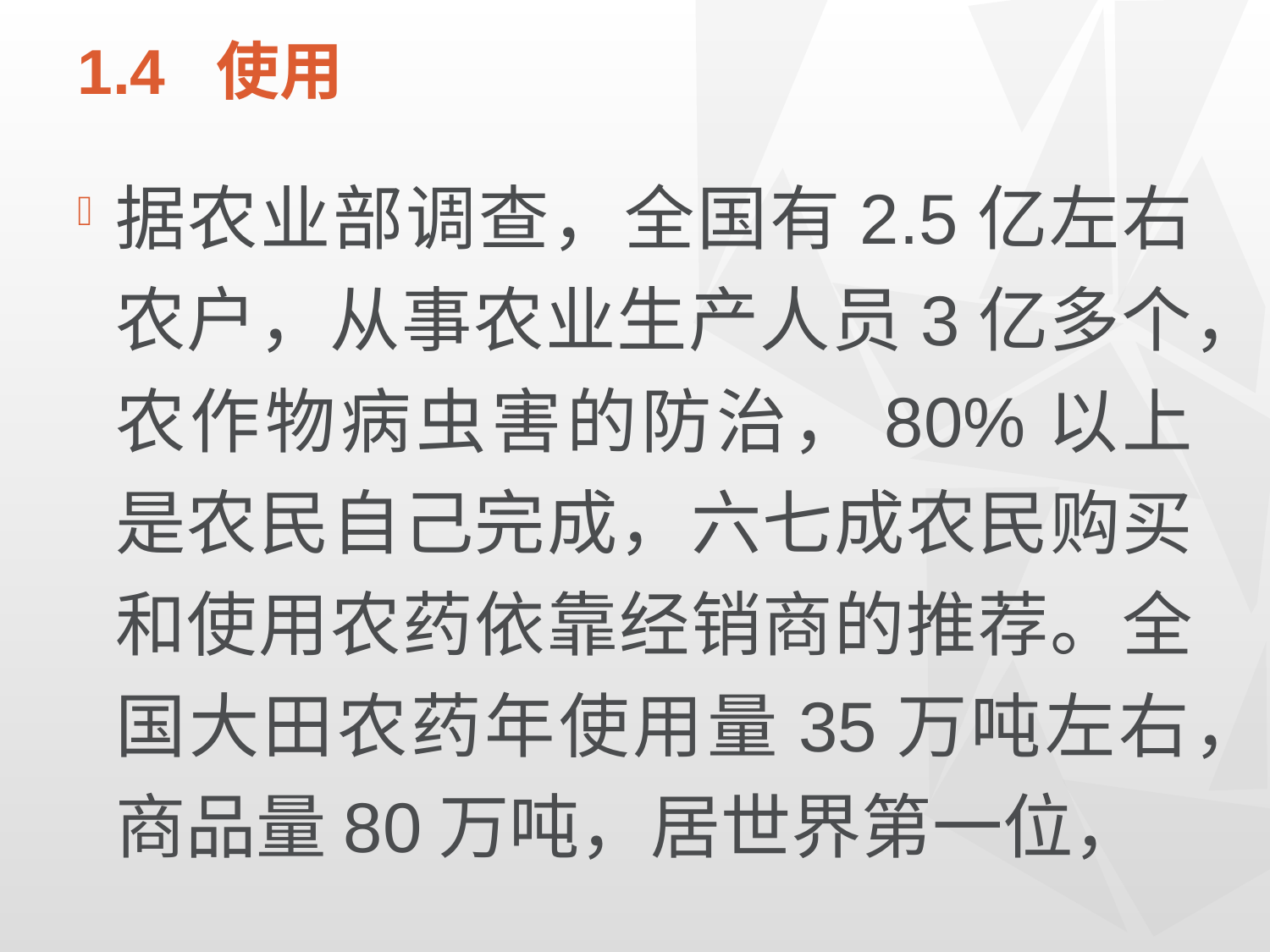

# 1.4  使用
据农业部调查，全国有2.5亿左右农户，从事农业生产人员3亿多个，农作物病虫害的防治，80%以上是农民自己完成，六七成农民购买和使用农药依靠经销商的推荐。全国大田农药年使用量35万吨左右，商品量80万吨，居世界第一位，